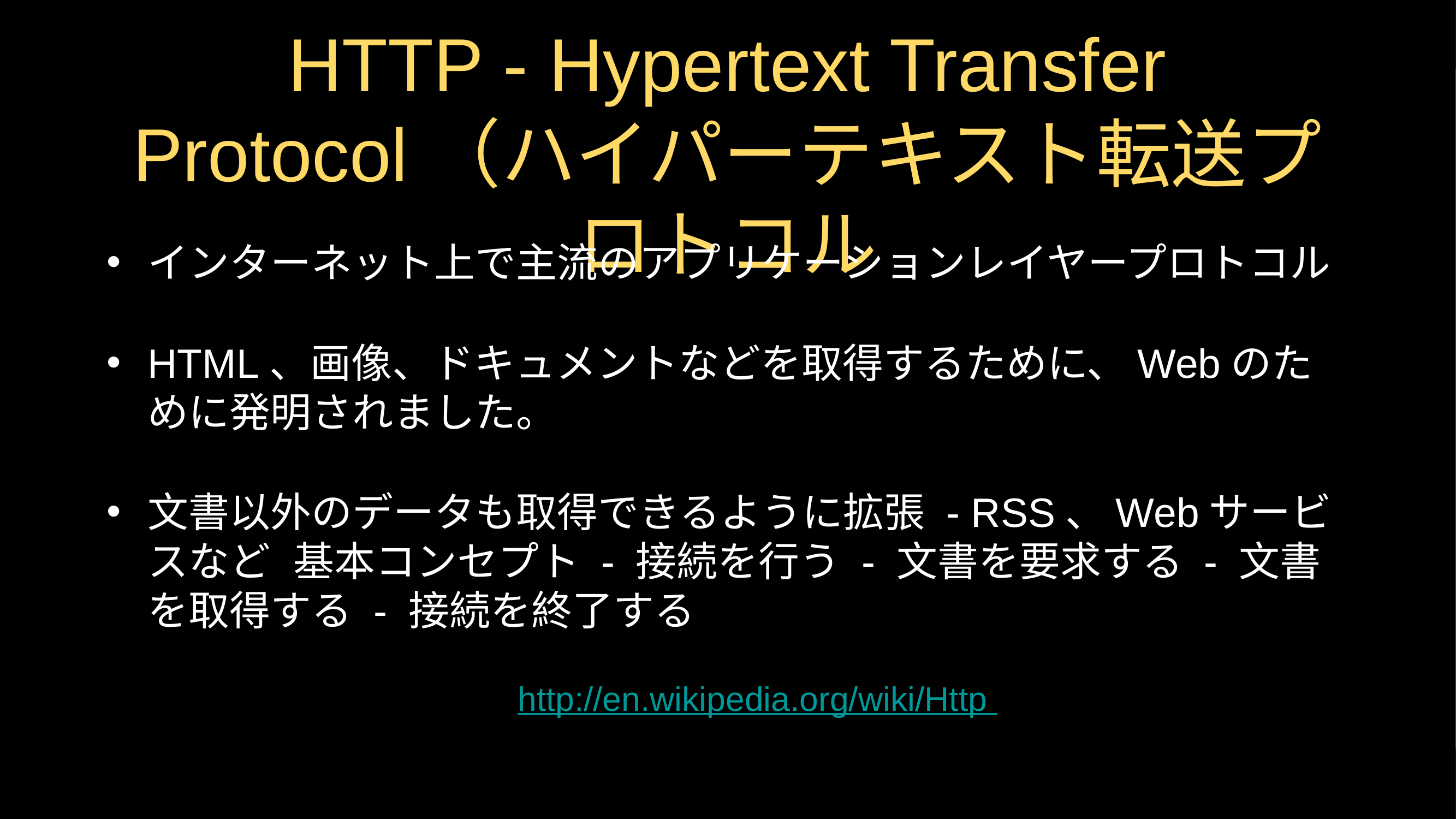

# HTTP - Hypertext Transfer Protocol（ハイパーテキスト転送プロトコル
インターネット上で主流のアプリケーションレイヤープロトコル
HTML、画像、ドキュメントなどを取得するために、Webのために発明されました。
文書以外のデータも取得できるように拡張 - RSS、Webサービスなど  基本コンセプト - 接続を行う - 文書を要求する - 文書を取得する - 接続を終了する
http://en.wikipedia.org/wiki/Http